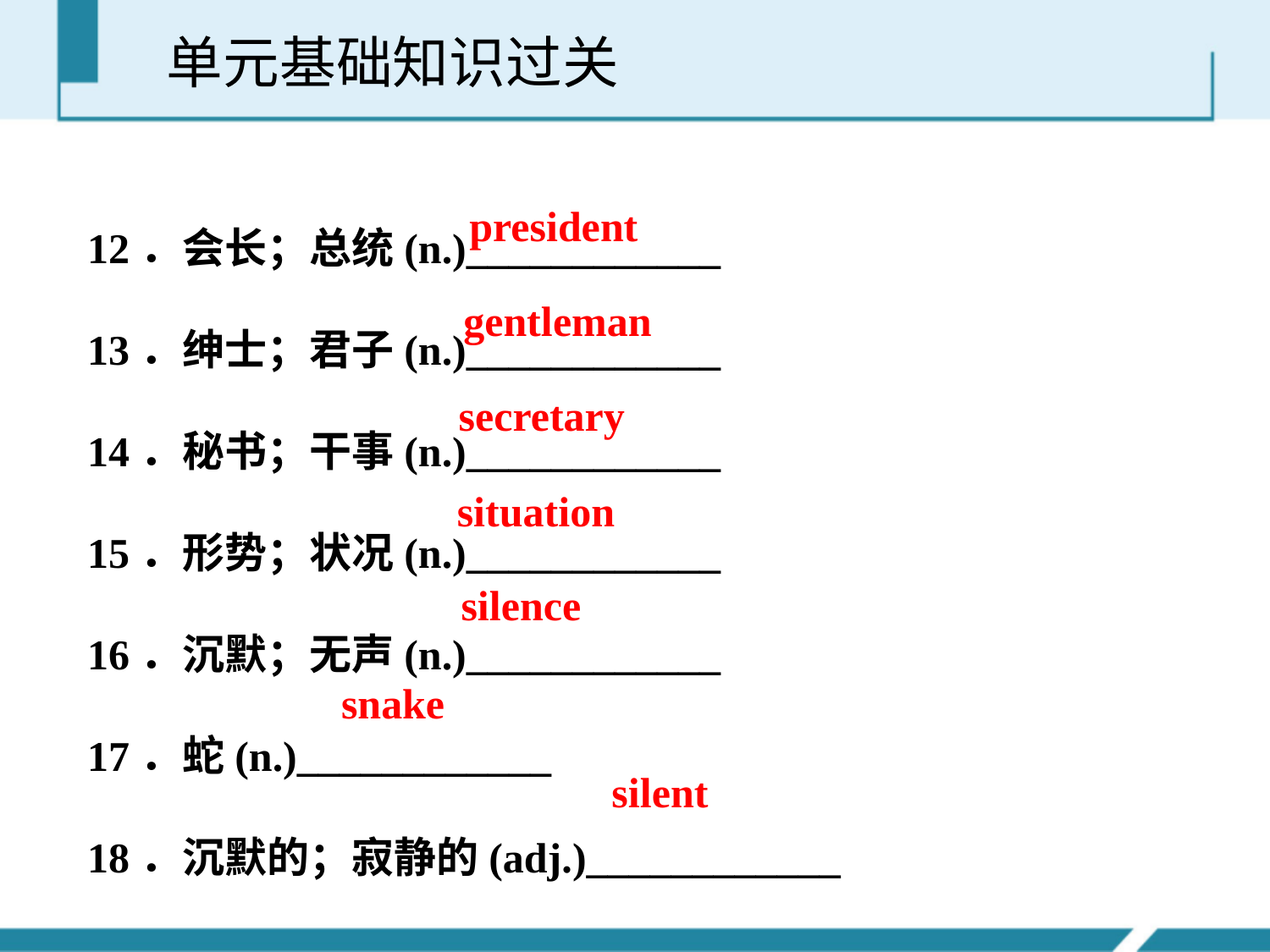

单元基础知识过关
12．会长；总统(n.)____________
13．绅士；君子(n.)____________
14．秘书；干事(n.)____________
15．形势；状况(n.)____________
16．沉默；无声(n.)____________
17．蛇(n.)____________
18．沉默的；寂静的(adj.)____________
president
gentleman
secretary
situation
silence
snake
silent